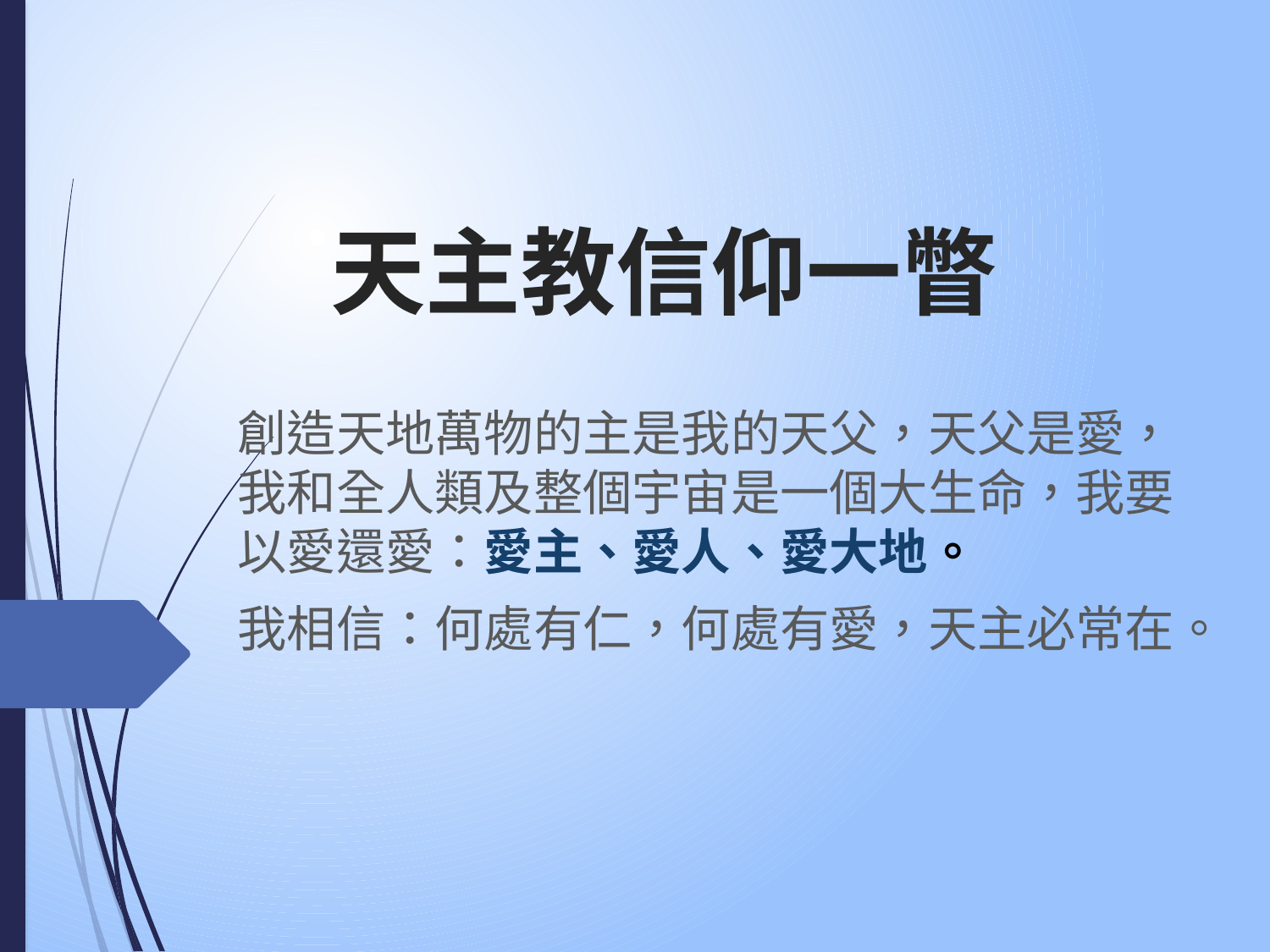

# 天主教信仰一瞥
創造天地萬物的主是我的天父，天父是愛，我和全人類及整個宇宙是一個大生命，我要以愛還愛：愛主、愛人、愛大地。
我相信：何處有仁，何處有愛，天主必常在。